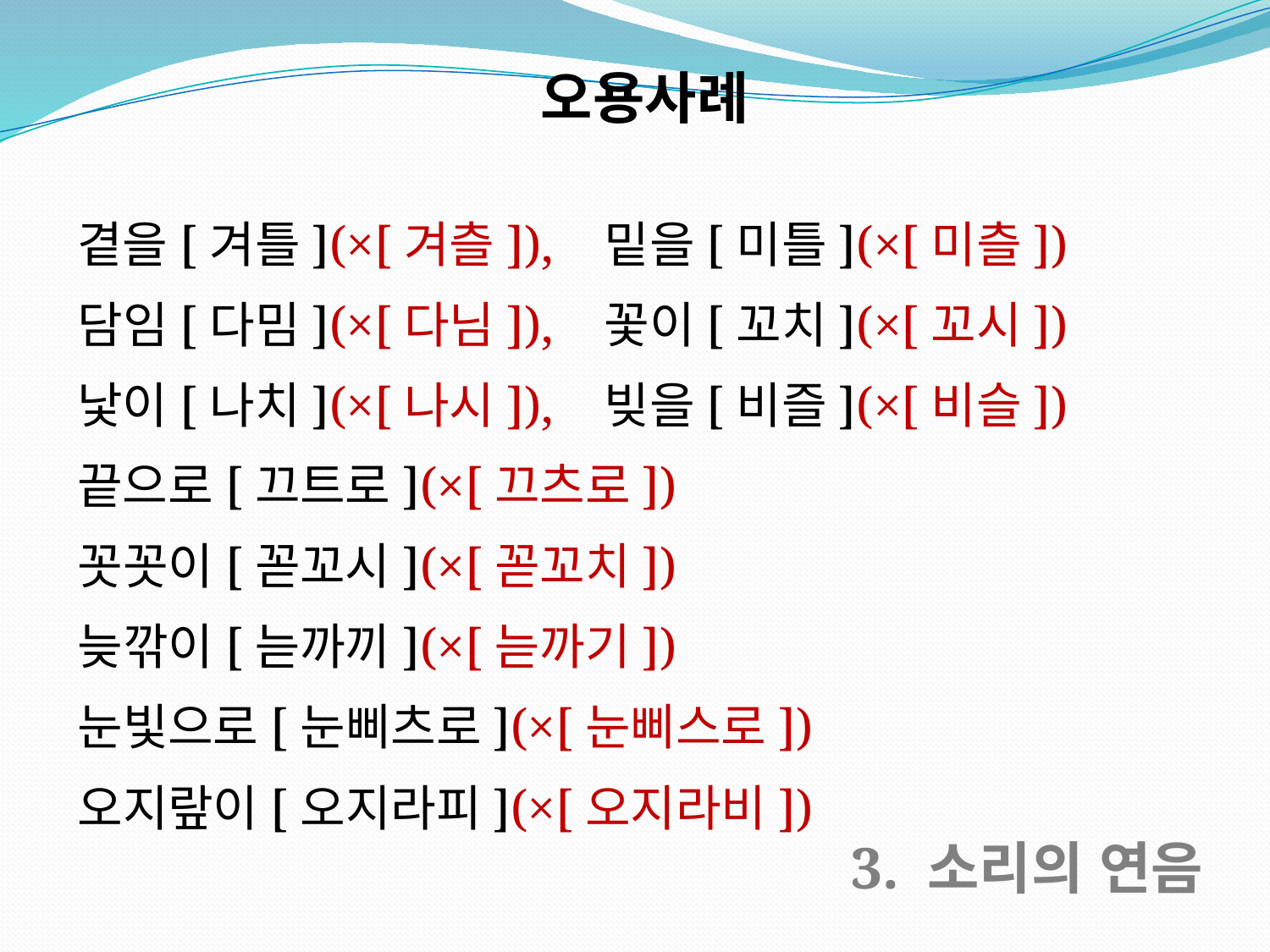

오용사례
곁을[겨틀](×[겨츨]),   밑을[미틀](×[미츨])
담임[다밈](×[다님]),   꽃이[꼬치](×[꼬시])
낯이[나치](×[나시]),   빚을[비즐](×[비슬])
끝으로[끄트로](×[끄츠로])
꼿꼿이[꼳꼬시](×[꼳꼬치])
늦깎이[늗까끼](×[늗까기])
눈빛으로[눈삐츠로](×[눈삐스로])
오지랖이[오지라피](×[오지라비])

3. 소리의 연음